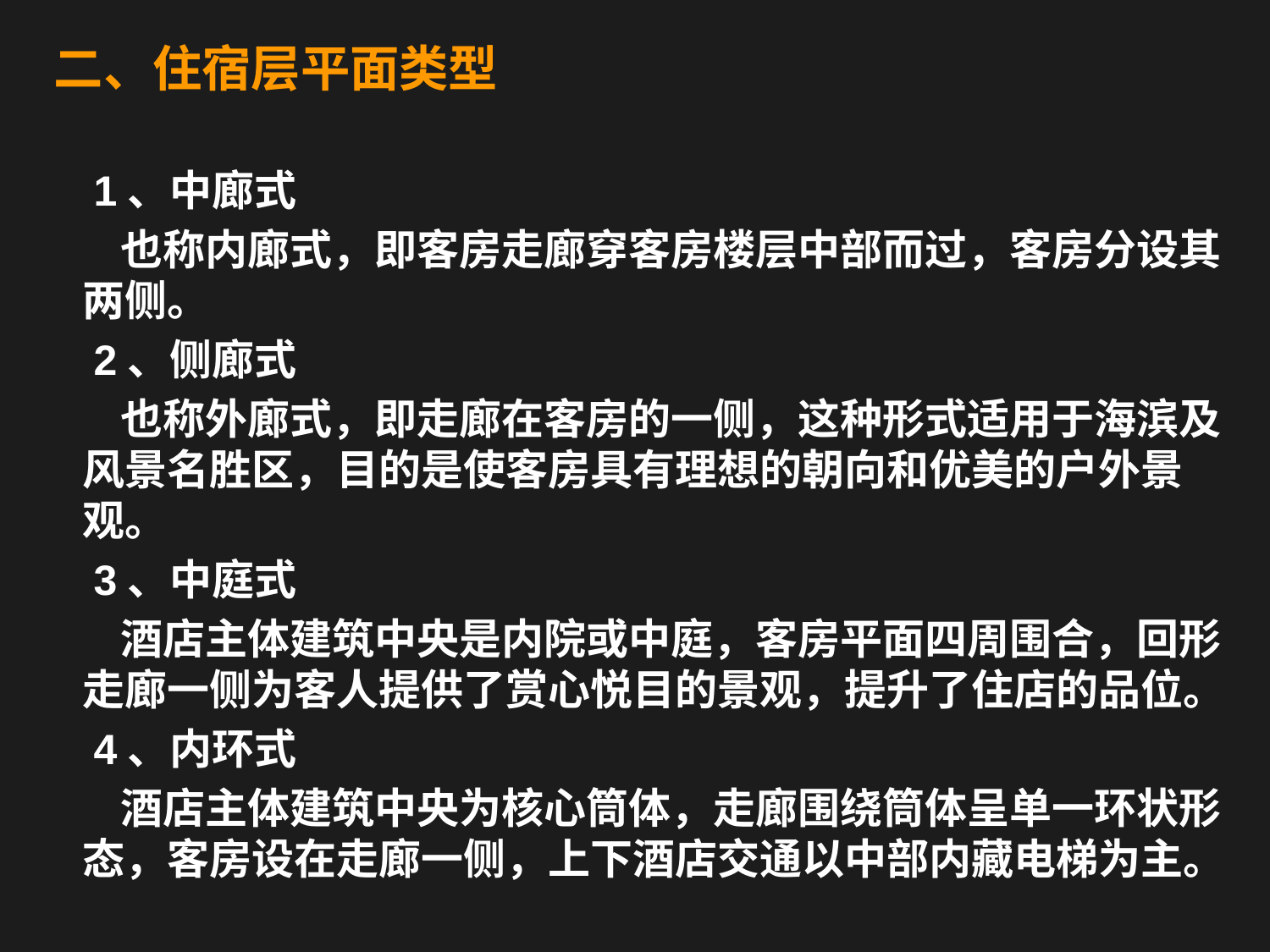

二、住宿层平面类型

     1、中廊式
        也称内廊式，即客房走廊穿客房楼层中部而过，客房分设其两侧。
     2、侧廊式
        也称外廊式，即走廊在客房的一侧，这种形式适用于海滨及风景名胜区，目的是使客房具有理想的朝向和优美的户外景观。
     3、中庭式
        酒店主体建筑中央是内院或中庭，客房平面四周围合，回形走廊一侧为客人提供了赏心悦目的景观，提升了住店的品位。
     4、内环式
        酒店主体建筑中央为核心筒体，走廊围绕筒体呈单一环状形态，客房设在走廊一侧，上下酒店交通以中部内藏电梯为主。
232